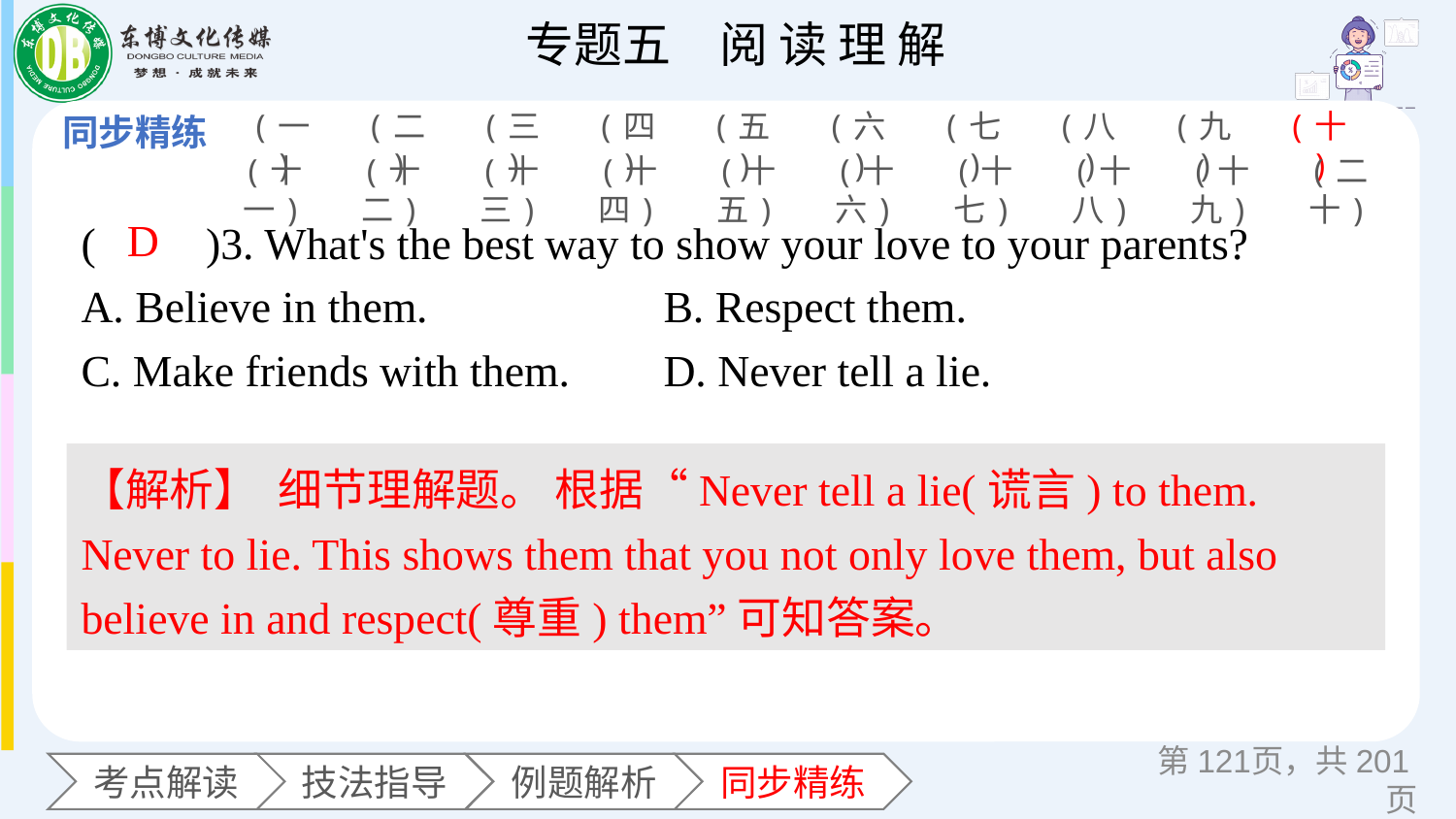

(一)
(二)
(三)
(四)
(五)
(六)
(七)
(八)
(九)
(十)
(十一)
(十二)
(十三)
(十四)
(十五)
(十六)
(十七)
(十八)
(十九)
(二十)
(　　)3. What's the best way to show your love to your parents?
A. Believe in them.    		B. Respect them.
C. Make friends with them.    	D. Never tell a lie.
D
【解析】  细节理解题。 根据“Never tell a lie(谎言) to them. Never to lie. This shows them that you not only love them, but also believe in and respect(尊重) them”可知答案。
第121页，共201页